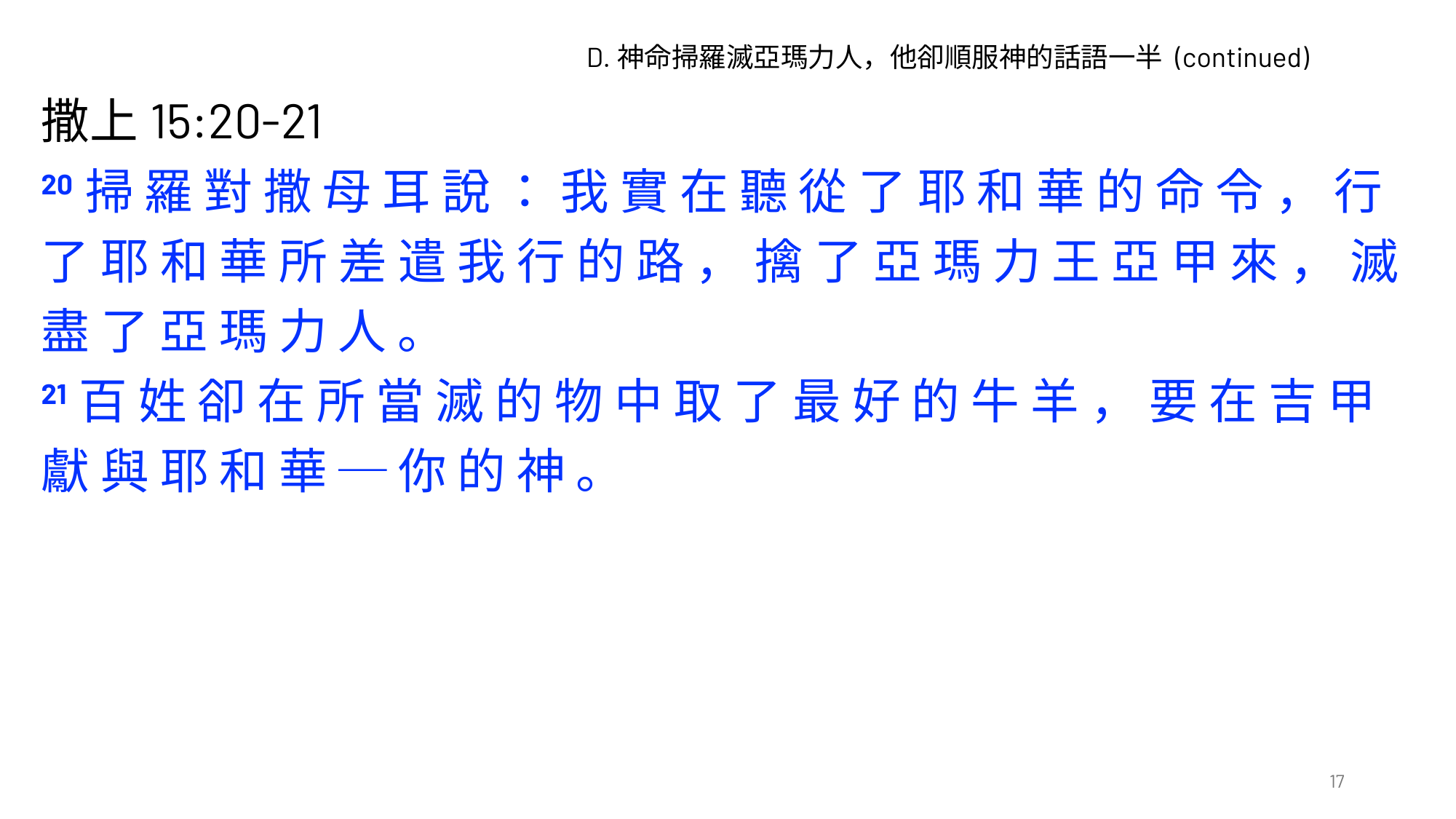

D.神命掃羅滅亞瑪力人，他卻順服神的話語一半 (continued)
撒上15:20-21
20 掃 羅 對 撒 母 耳 說 ： 我 實 在 聽 從 了 耶 和 華 的 命 令 ， 行 了 耶 和 華 所 差 遣 我 行 的 路 ， 擒 了 亞 瑪 力 王 亞 甲 來 ， 滅 盡 了 亞 瑪 力 人 。
21 百 姓 卻 在 所 當 滅 的 物 中 取 了 最 好 的 牛 羊 ， 要 在 吉 甲 獻 與 耶 和 華 ─ 你 的 神 。

17